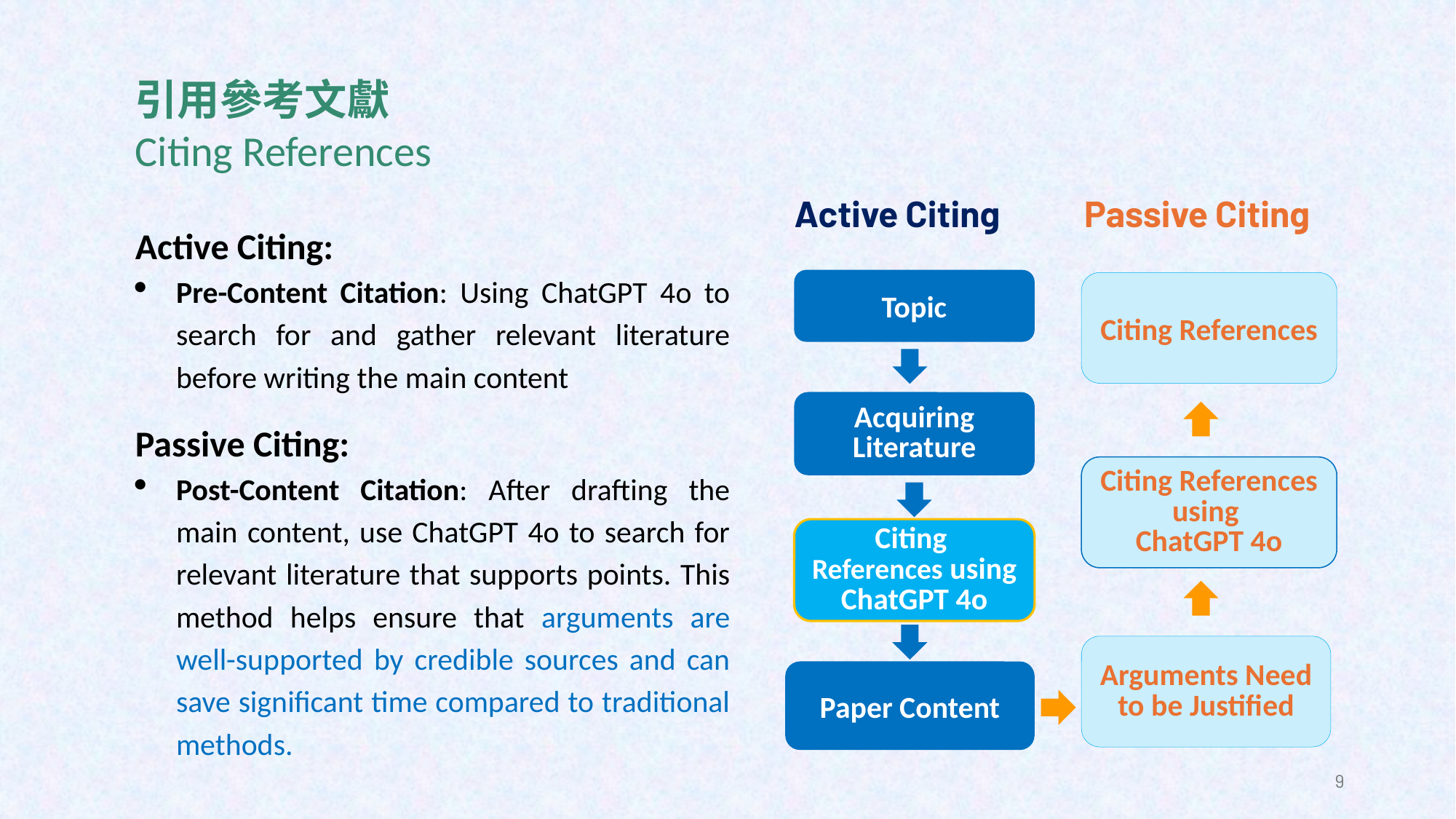

引用參考文獻
Citing References
Active Citing
Passive Citing
Active Citing:
Pre-Content Citation: Using ChatGPT 4o to search for and gather relevant literature before writing the main content
Passive Citing:
Post-Content Citation: After drafting the main content, use ChatGPT 4o to search for relevant literature that supports points. This method helps ensure that arguments are well-supported by credible sources and can save significant time compared to traditional methods.
Topic
Citing References

Acquiring Literature

Citing References using
ChatGPT 4o

Citing
References using
ChatGPT 4o

Arguments Need to be Justified
Paper Content

9